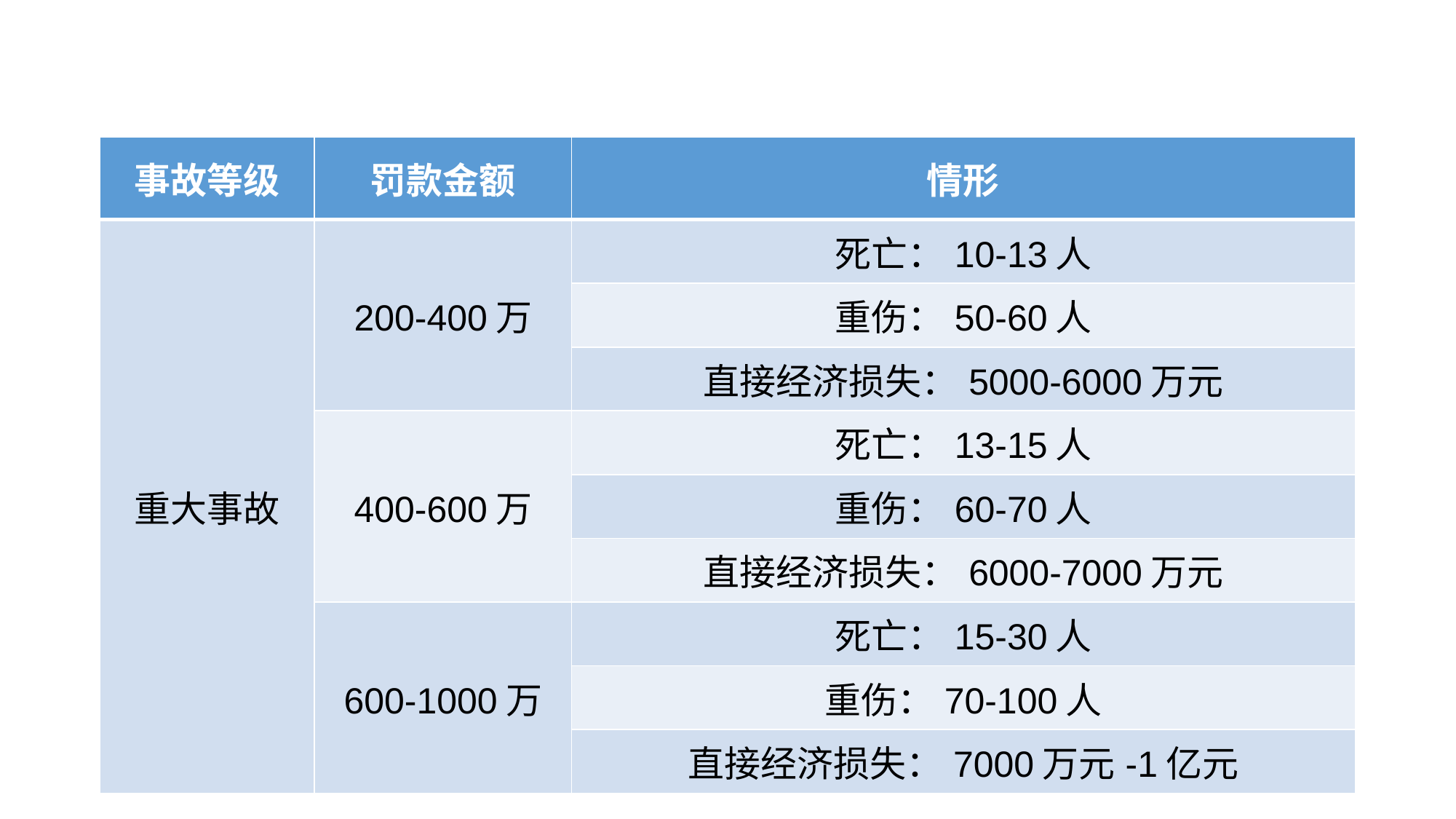

#
| 事故等级 | 罚款金额 | 情形 |
| --- | --- | --- |
| 重大事故 | 200-400万 | 死亡：10-13人 |
|  |  | 重伤：50-60人 |
|  |  | 直接经济损失：5000-6000万元 |
|  | 400-600万 | 死亡：13-15人 |
|  |  | 重伤：60-70人 |
|  |  | 直接经济损失：6000-7000万元 |
|  | 600-1000万 | 死亡：15-30人 |
|  |  | 重伤：70-100人 |
|  |  | 直接经济损失：7000万元-1亿元 |